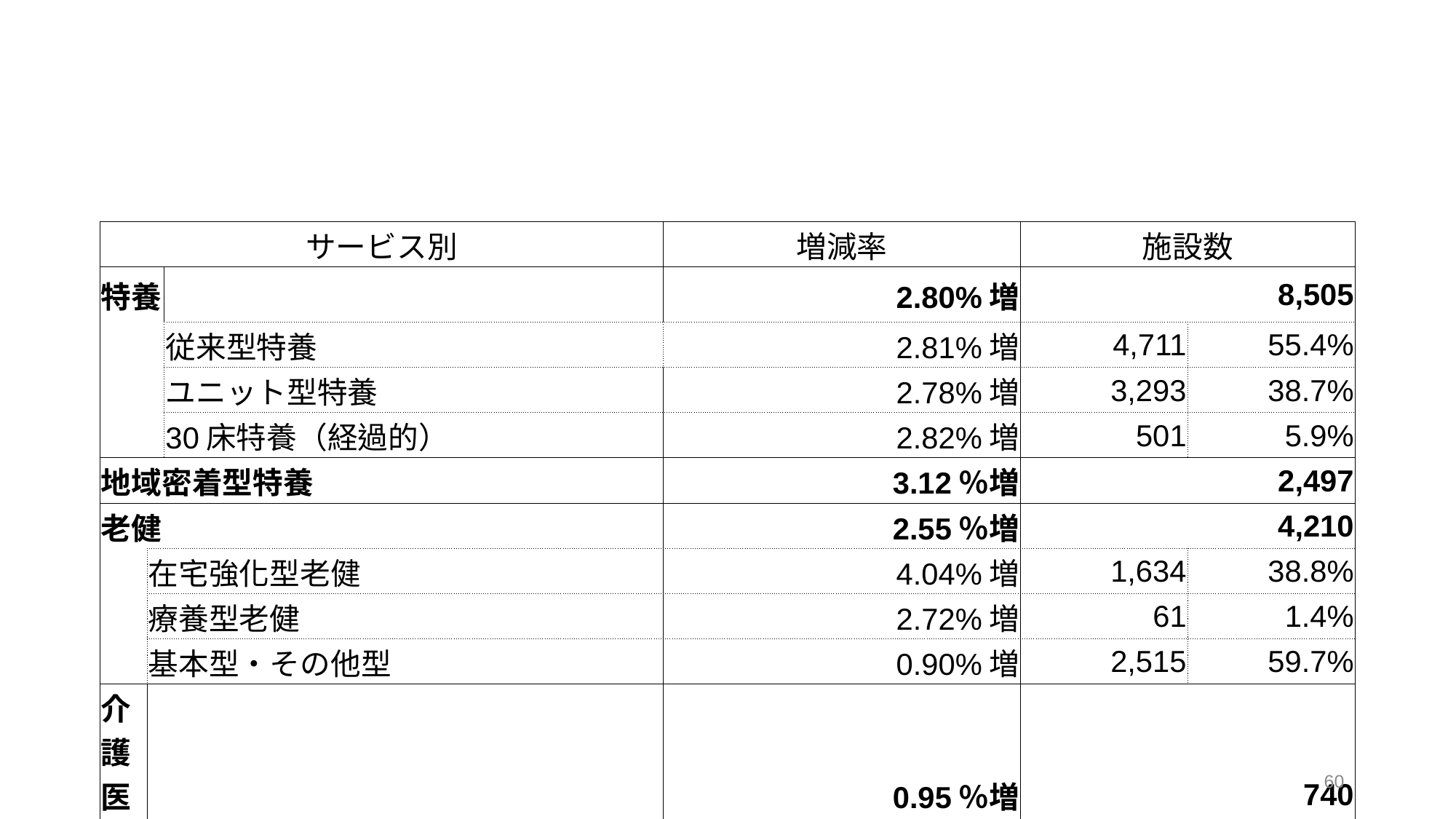

#
| サービス別 |  |  | 増減率 | 施設数 |  |
| --- | --- | --- | --- | --- | --- |
| 特養 |  |  | 2.80%増 | 8,505 |  |
|  |  | 従来型特養 | 2.81%増 | 4,711 | 55.4% |
|  |  | ユニット型特養 | 2.78%増 | 3,293 | 38.7% |
|  |  | 30床特養（経過的） | 2.82%増 | 501 | 5.9% |
| 地域密着型特養 |  |  | 3.12％増 | 2,497 |  |
| 老健 |  |  | 2.55％増 | 4,210 |  |
|  | 在宅強化型老健 | 在宅強化型老健 | 4.04%増 | 1,634 | 38.8% |
|  | 療養型老健 | 療養型老健 | 2.72%増 | 61 | 1.4% |
|  | 基本型・その他型 | 基本型・その他型 | 0.90%増 | 2,515 | 59.7% |
| 介護医療院 |  |  | 0.95％増 | 740 |  |
60